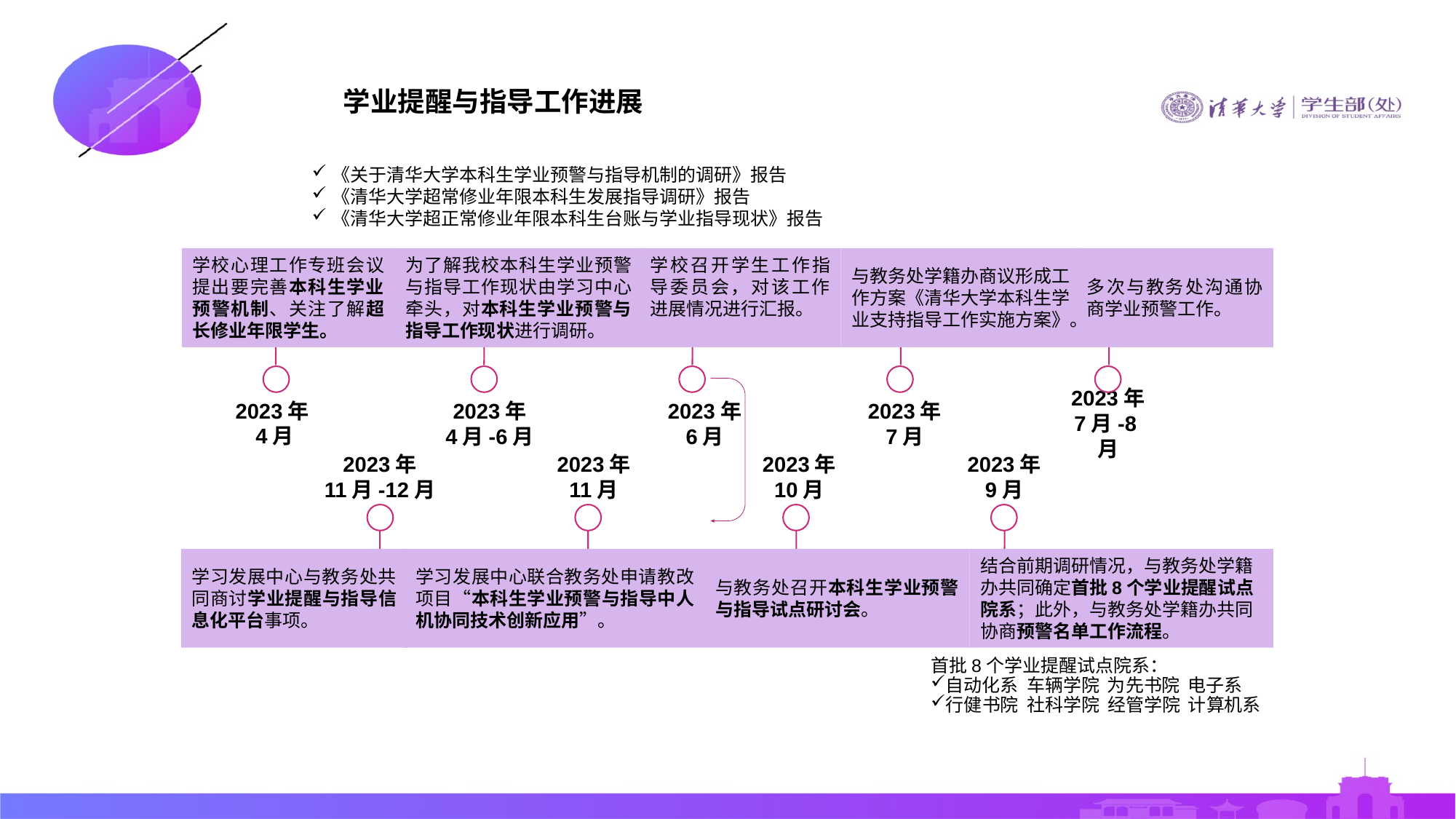

学业提醒与指导工作进展
《关于清华大学本科生学业预警与指导机制的调研》报告
《清华大学超常修业年限本科生发展指导调研》报告
《清华大学超正常修业年限本科生台账与学业指导现状》报告
学校心理工作专班会议提出要完善本科生学业预警机制、关注了解超长修业年限学生。
为了解我校本科生学业预警与指导工作现状由学习中心牵头，对本科生学业预警与指导工作现状进行调研。
学校召开学生工作指导委员会，对该工作进展情况进行汇报。

与教务处学籍办商议形成工作方案《清华大学本科生学业支持指导工作实施方案》。

多次与教务处沟通协商学业预警工作。

2023年
4月-6月
2023年
7月
2023年
7月-8月
2023年4月
2023年
6月

2023年
11月-12月
2023年
9月
2023年
10月
2023年
11月

学习发展中心与教务处共同商讨学业提醒与指导信息化平台事项。
学习发展中心联合教务处申请教改项目“本科生学业预警与指导中人机协同技术创新应用”。
与教务处召开本科生学业预警与指导试点研讨会。
结合前期调研情况，与教务处学籍办共同确定首批8个学业提醒试点院系；此外，与教务处学籍办共同协商预警名单工作流程。
首批8个学业提醒试点院系：
自动化系  车辆学院  为先书院  电子系
行健书院  社科学院  经管学院  计算机系